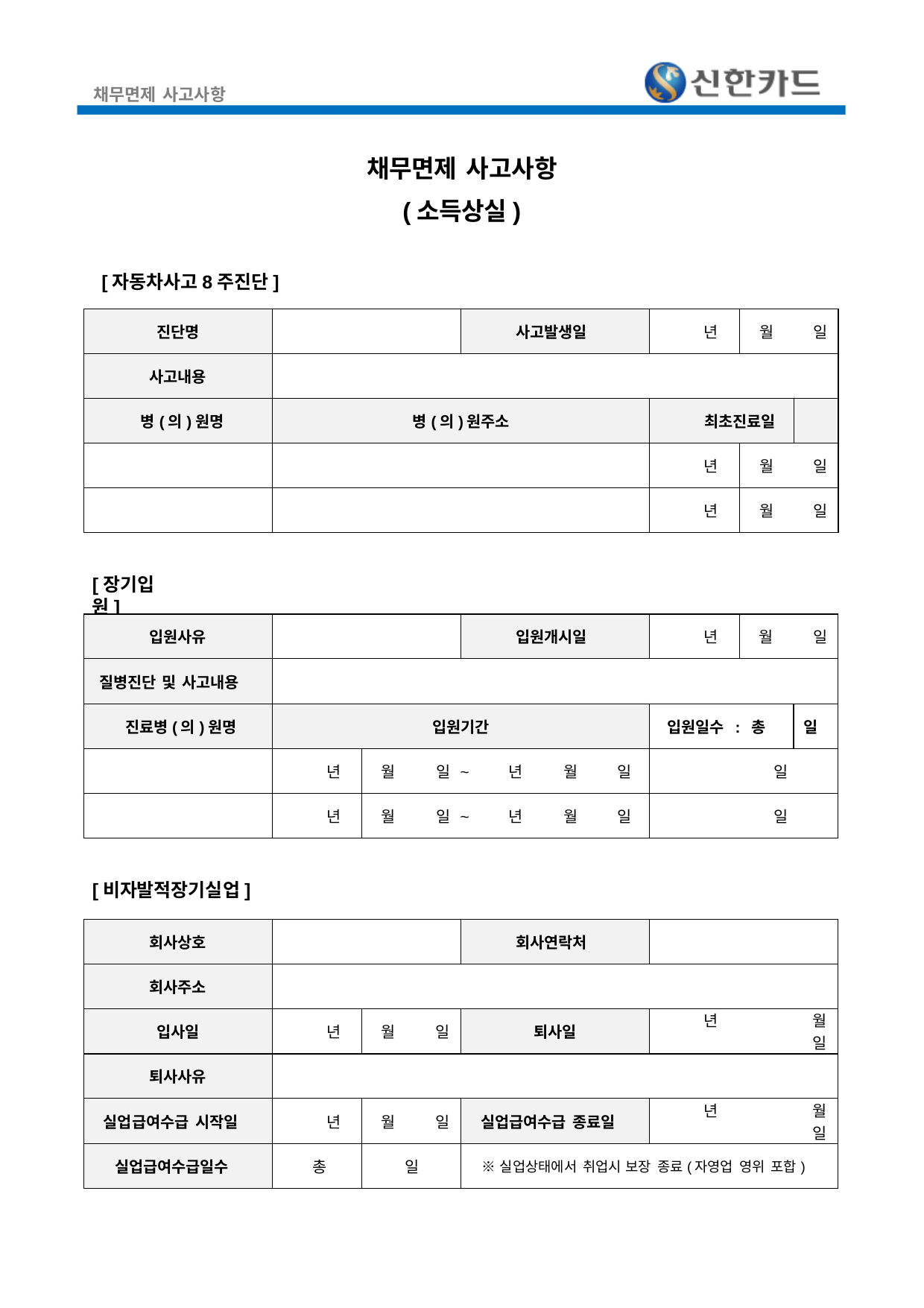

채무면제 사고사항

채무면제 사고사항
(소득상실)

[자동차사고8주진단]
| 진단명 |  | 사고발생일 | 년 | 월 | 일 |
| --- | --- | --- | --- | --- | --- |
| 사고내용 |  |  |  |  |  |
| 병(의)원명 | 병(의)원주소 |  | 최초진료일 |  |  |
|  |  |  | 년 | 월 | 일 |
|  |  |  | 년 | 월 | 일 |
[장기입원]
| 입원사유 |  |  |  | 입원개시일 |  |  |  | 년 | 월 | 일 |
| --- | --- | --- | --- | --- | --- | --- | --- | --- | --- | --- |
| 질병진단 및 사고내용 |  |  |  |  |  |  |  |  |  |  |
| 진료병(의)원명 | 입원기간 |  |  |  |  |  |  | 입원일수 : 총 |  | 일 |
|  | 년 | 월 | 일 ~ |  | 년 | 월 | 일 | 일 |  |  |
|  | 년 | 월 | 일 ~ |  | 년 | 월 | 일 | 일 |  |  |
[비자발적장기실업]
| 회사상호 |  |  |  |  | 회사연락처 |  |
| --- | --- | --- | --- | --- | --- | --- |
| 회사주소 |  |  |  |  |  |  |
| 입사일 | 년 | 월 |  | 일 | 퇴사일 | 년 월 일 |
| 퇴사사유 |  |  |  |  |  |  |
| 실업급여수급 시작일 | 년 | 월 |  | 일 | 실업급여수급 종료일 | 년 월 일 |
| 실업급여수급일수 | 총 |  | 일 |  | ※실업상태에서 취업시 보장 종료(자영업 영위 포합) |  |